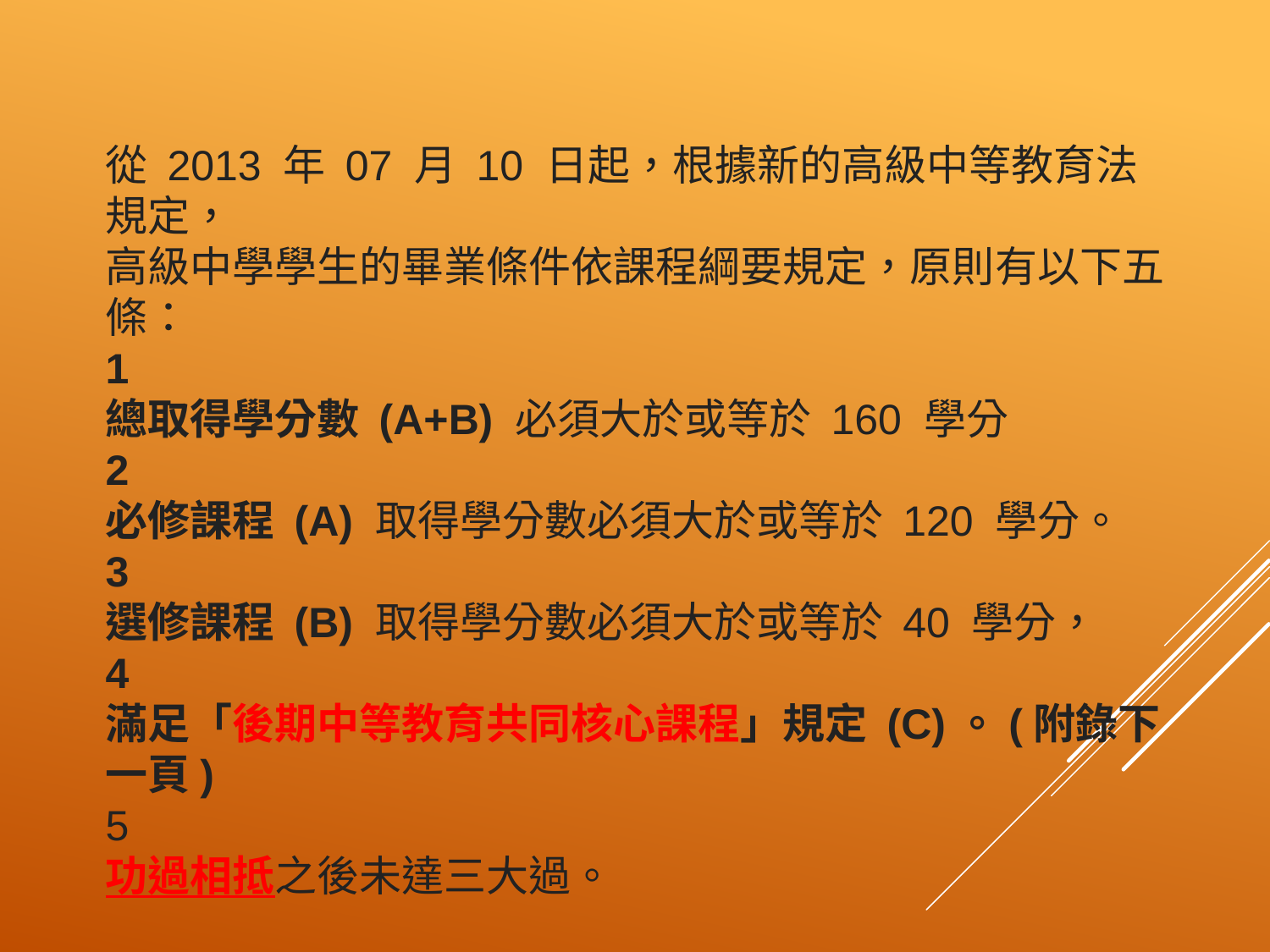

# 從 2013 年 07 月 10 日起，根據新的高級中等教育法規定， 高級中學學生的畢業條件依課程綱要規定，原則有以下五條： 1 總取得學分數 (A+B) 必須大於或等於 160 學分 2 必修課程 (A) 取得學分數必須大於或等於 120 學分。 3 選修課程 (B) 取得學分數必須大於或等於 40 學分， 4 滿足「後期中等教育共同核心課程」規定 (C)。(附錄下一頁) 5 功過相抵之後未達三大過。